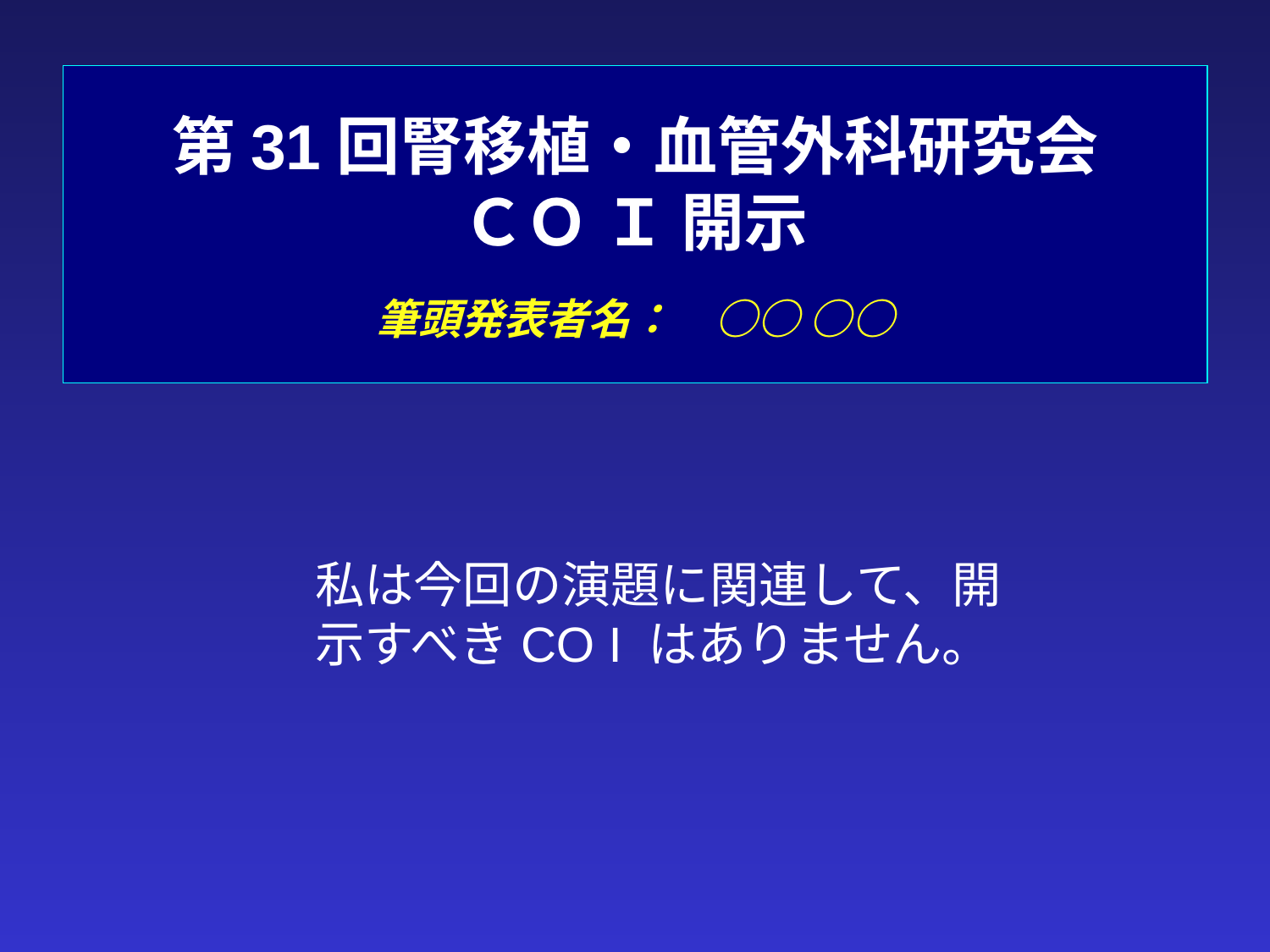

第31回腎移植・血管外科研究会
ＣＯ Ｉ 開示
　
筆頭発表者名：　○○ ○○

私は今回の演題に関連して、開
示すべきCO I はありません。